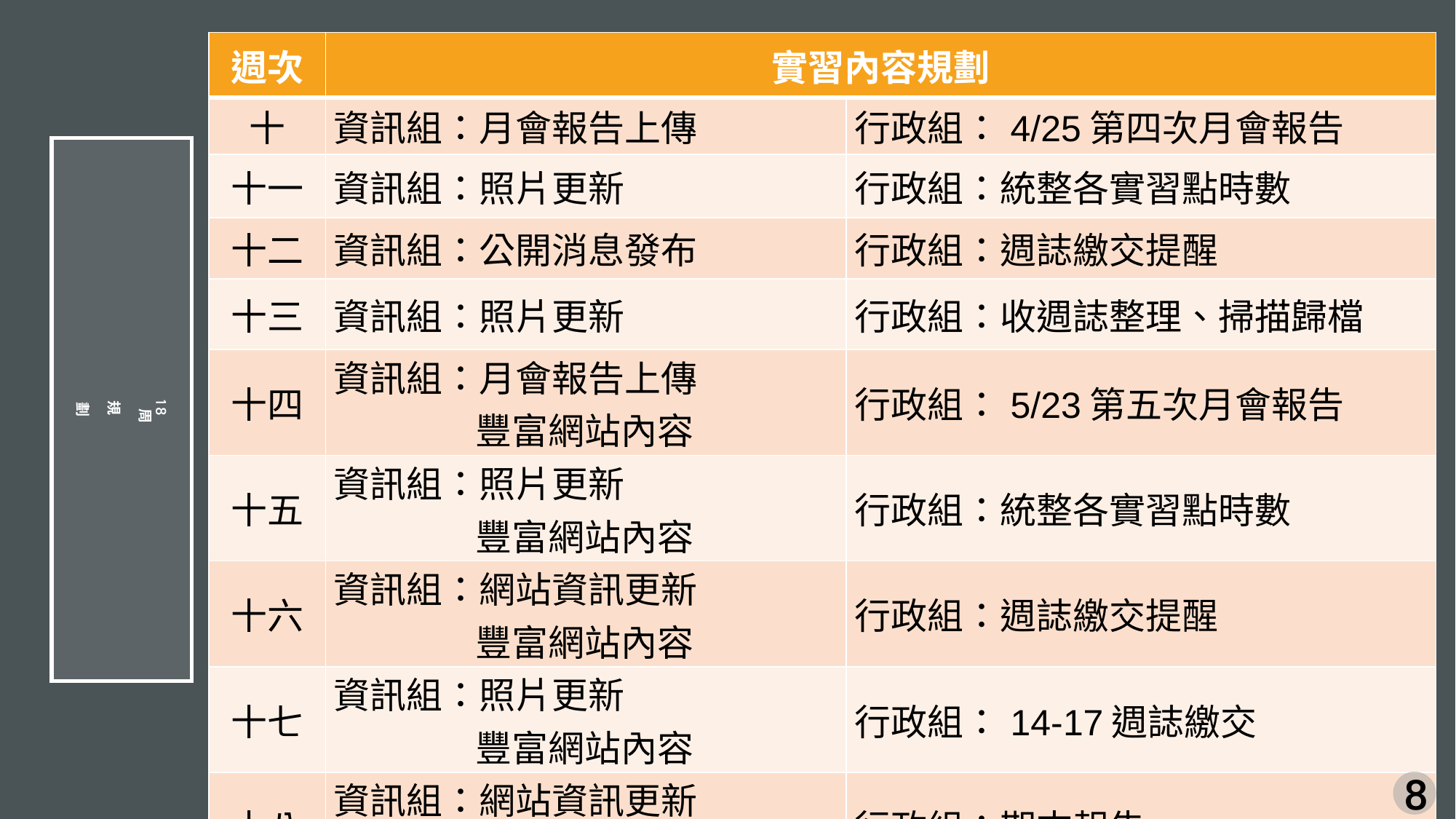

| 週次 | 實習內容規劃 |  |
| --- | --- | --- |
| 十 | 資訊組：月會報告上傳 | 行政組：4/25第四次月會報告 |
| 十一 | 資訊組：照片更新 | 行政組：統整各實習點時數 |
| 十二 | 資訊組：公開消息發布 | 行政組：週誌繳交提醒 |
| 十三 | 資訊組：照片更新 | 行政組：收週誌整理、掃描歸檔 |
| 十四 | 資訊組：月會報告上傳 豐富網站內容 | 行政組：5/23第五次月會報告 |
| 十五 | 資訊組：照片更新 豐富網站內容 | 行政組：統整各實習點時數 |
| 十六 | 資訊組：網站資訊更新 豐富網站內容 | 行政組：週誌繳交提醒 |
| 十七 | 資訊組：照片更新 豐富網站內容 | 行政組：14-17週誌繳交 |
| 十八 | 資訊組：網站資訊更新 月會報告上傳 | 行政組：期末報告 |

# 18 周 規 劃
8